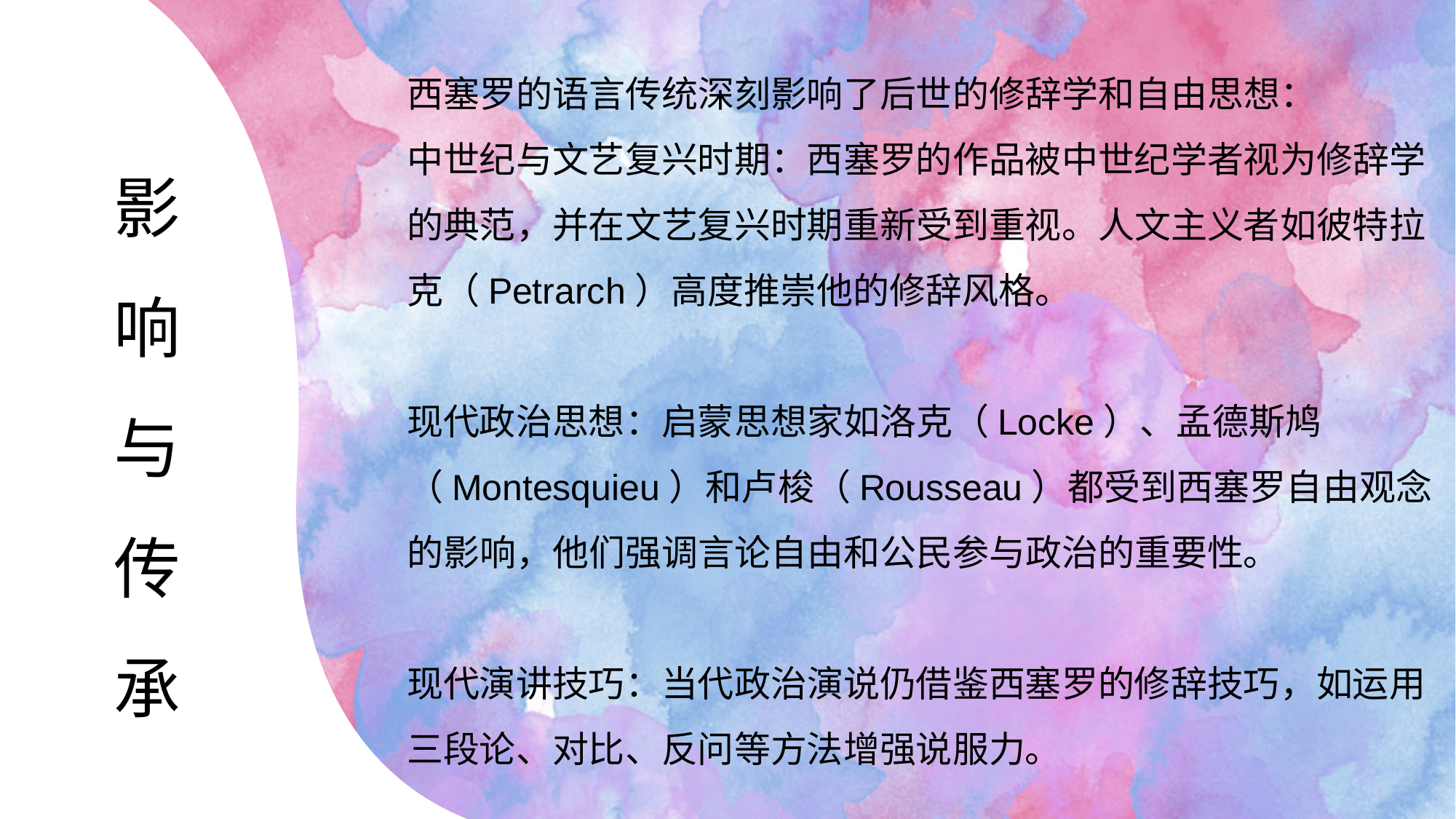

西塞罗的语言传统深刻影响了后世的修辞学和自由思想：
中世纪与文艺复兴时期：西塞罗的作品被中世纪学者视为修辞学的典范，并在文艺复兴时期重新受到重视。人文主义者如彼特拉克（Petrarch）高度推崇他的修辞风格。

现代政治思想：启蒙思想家如洛克（Locke）、孟德斯鸠（Montesquieu）和卢梭（Rousseau）都受到西塞罗自由观念的影响，他们强调言论自由和公民参与政治的重要性。

现代演讲技巧：当代政治演说仍借鉴西塞罗的修辞技巧，如运用三段论、对比、反问等方法增强说服力。

影响与传承